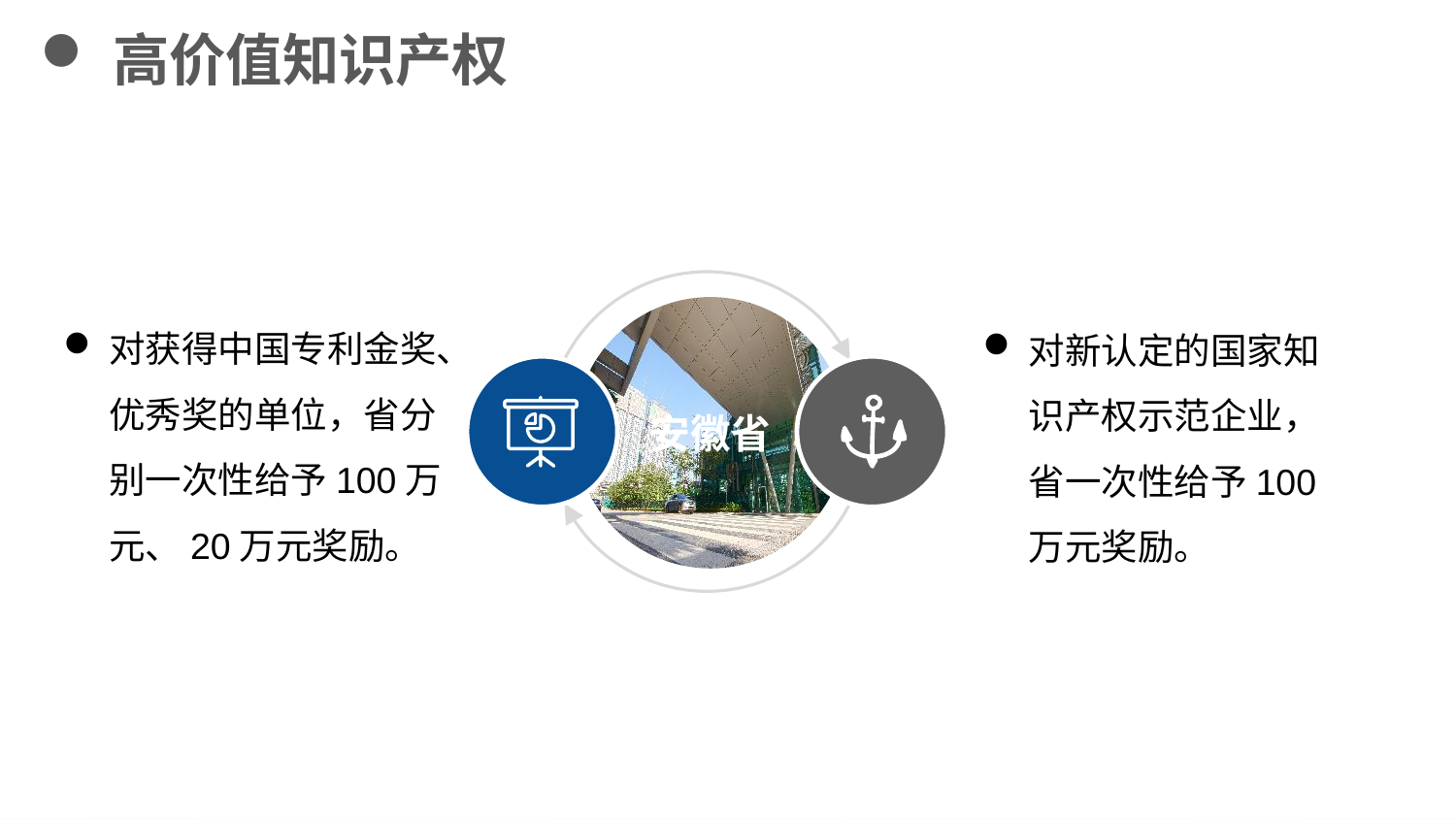

高价值知识产权

安徽省

对获得中国专利金奖、优秀奖的单位，省分别一次性给予100万元、20万元奖励。
对新认定的国家知识产权示范企业，省一次性给予100万元奖励。